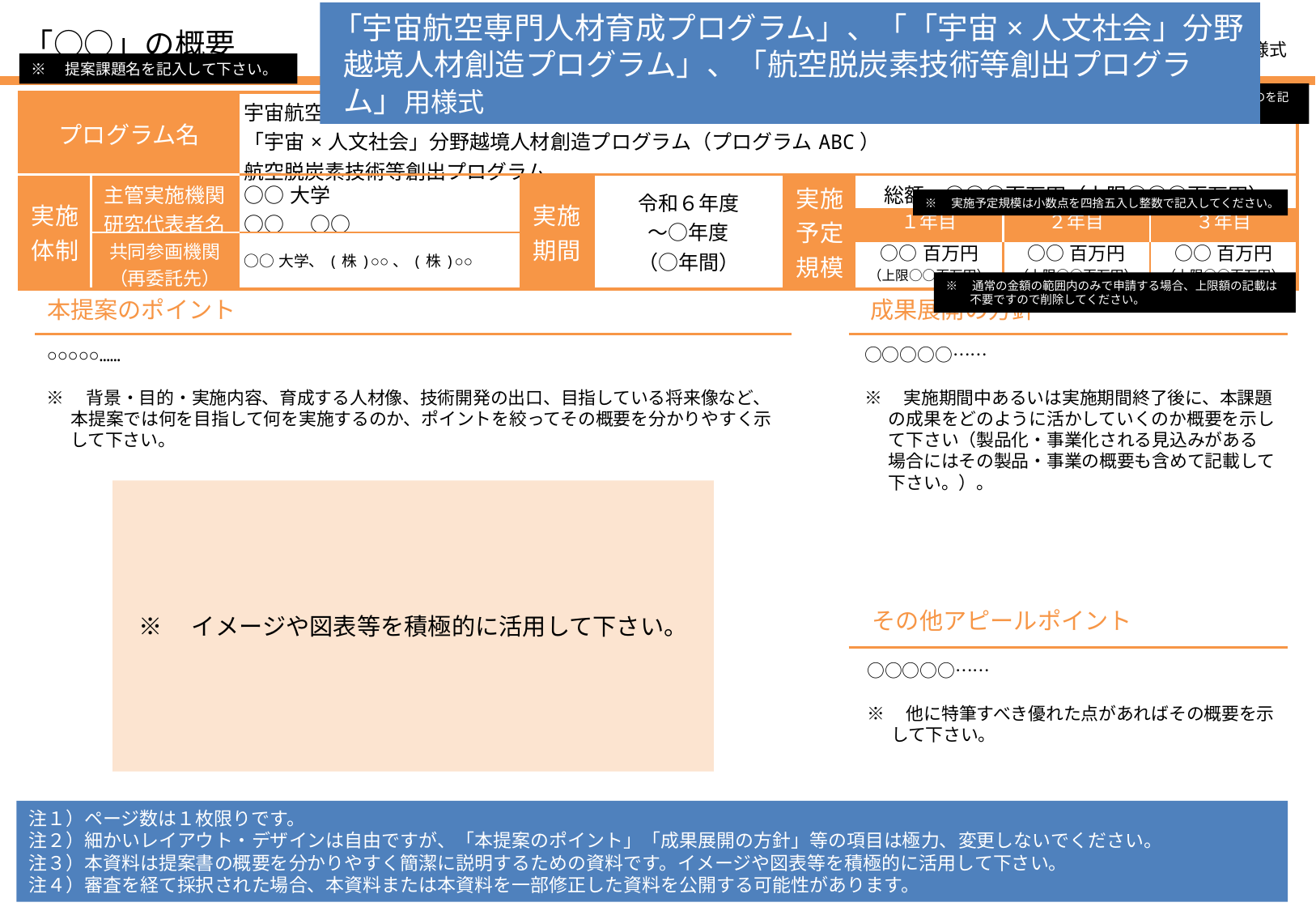

「宇宙航空専門人材育成プログラム」、「「宇宙×人文社会」分野越境人材創造プログラム」、「航空脱炭素技術等創出プログラム」用様式
「○○」の概要
（様式１）
※　提案課題名を記入して下さい。

※　「宇宙航空専門人材育成プログラム」、「「宇宙×人文社会」分野越境人材創造プログラム（プログラムABCのうち該当するものを記載してください）」、「航空脱炭素技術等創出プログラム」用の様式です。いずれかを選んで記入して下さい。
| プログラム名 |  | 宇宙航空専門人材育成プログラム 「宇宙×人文社会」分野越境人材創造プログラム（プログラムABC） 航空脱炭素技術等創出プログラム |  |  |  |  |  |  |
| --- | --- | --- | --- | --- | --- | --- | --- | --- |
| 実施体制 | 主管実施機関 研究代表者名 | ○○大学 ○○　○○ | 実施 期間 | 令和６年度 ～○年度 （○年間） | 実施予定 規模 | 総額　○○○百万円（上限○○○百万円） |  |  |
|  |  |  |  |  |  | １年目 | ２年目 | ３年目 |
|  | 共同参画機関 （再委託先） | ○○大学、(株)○○、(株)○○ |  |  |  |  |  |  |
|  |  |  |  |  |  | ○○百万円 （上限○○百万円） | ○○百万円 （上限○○百万円） | ○○百万円 （上限○○百万円） |
※　実施予定規模は小数点を四捨五入し整数で記入してください。
※　通常の金額の範囲内のみで申請する場合、上限額の記載は不要ですので削除してください。
本提案のポイント
成果展開の方針
○○○○○……

※　背景・目的・実施内容、育成する人材像、技術開発の出口、目指している将来像など、本提案では何を目指して何を実施するのか、ポイントを絞ってその概要を分かりやすく示して下さい。
○○○○○……

※　実施期間中あるいは実施期間終了後に、本課題の成果をどのように活かしていくのか概要を示して下さい（製品化・事業化される見込みがある場合にはその製品・事業の概要も含めて記載して下さい。）。
※　イメージや図表等を積極的に活用して下さい。
その他アピールポイント
○○○○○……

※　他に特筆すべき優れた点があればその概要を示して下さい。
注１）ページ数は１枚限りです。
注２）細かいレイアウト・デザインは自由ですが、「本提案のポイント」「成果展開の方針」等の項目は極力、変更しないでください。
注３）本資料は提案書の概要を分かりやすく簡潔に説明するための資料です。イメージや図表等を積極的に活用して下さい。
注４）審査を経て採択された場合、本資料または本資料を一部修正した資料を公開する可能性があります。